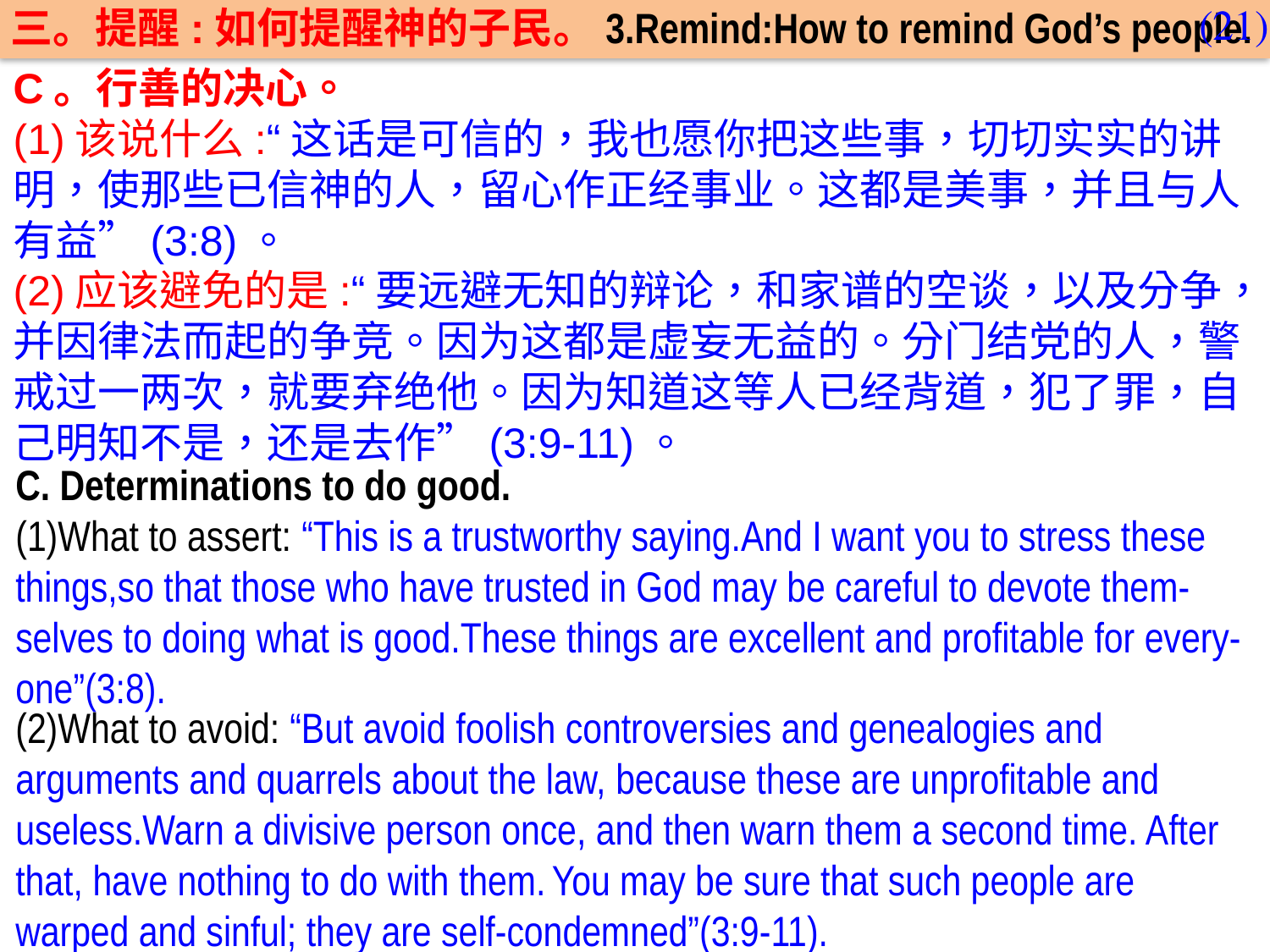

(21)
三。提醒:如何提醒神的子民。3.Remind:How to remind God’s people.

C。行善的决心。
(1)该说什么:“这话是可信的，我也愿你把这些事，切切实实的讲明，使那些已信神的人，留心作正经事业。这都是美事，并且与人有益”(3:8)。
(2)应该避免的是:“要远避无知的辩论，和家谱的空谈，以及分争，并因律法而起的争竞。因为这都是虚妄无益的。分门结党的人，警戒过一两次，就要弃绝他。因为知道这等人已经背道，犯了罪，自己明知不是，还是去作”(3:9-11)。
C. Determinations to do good.
(1)What to assert: “This is a trustworthy saying.And I want you to stress these things,so that those who have trusted in God may be careful to devote them-selves to doing what is good.These things are excellent and profitable for every-one”(3:8).
(2)What to avoid: “But avoid foolish controversies and genealogies and arguments and quarrels about the law, because these are unprofitable and useless.Warn a divisive person once, and then warn them a second time. After that, have nothing to do with them. You may be sure that such people are warped and sinful; they are self-condemned”(3:9-11).